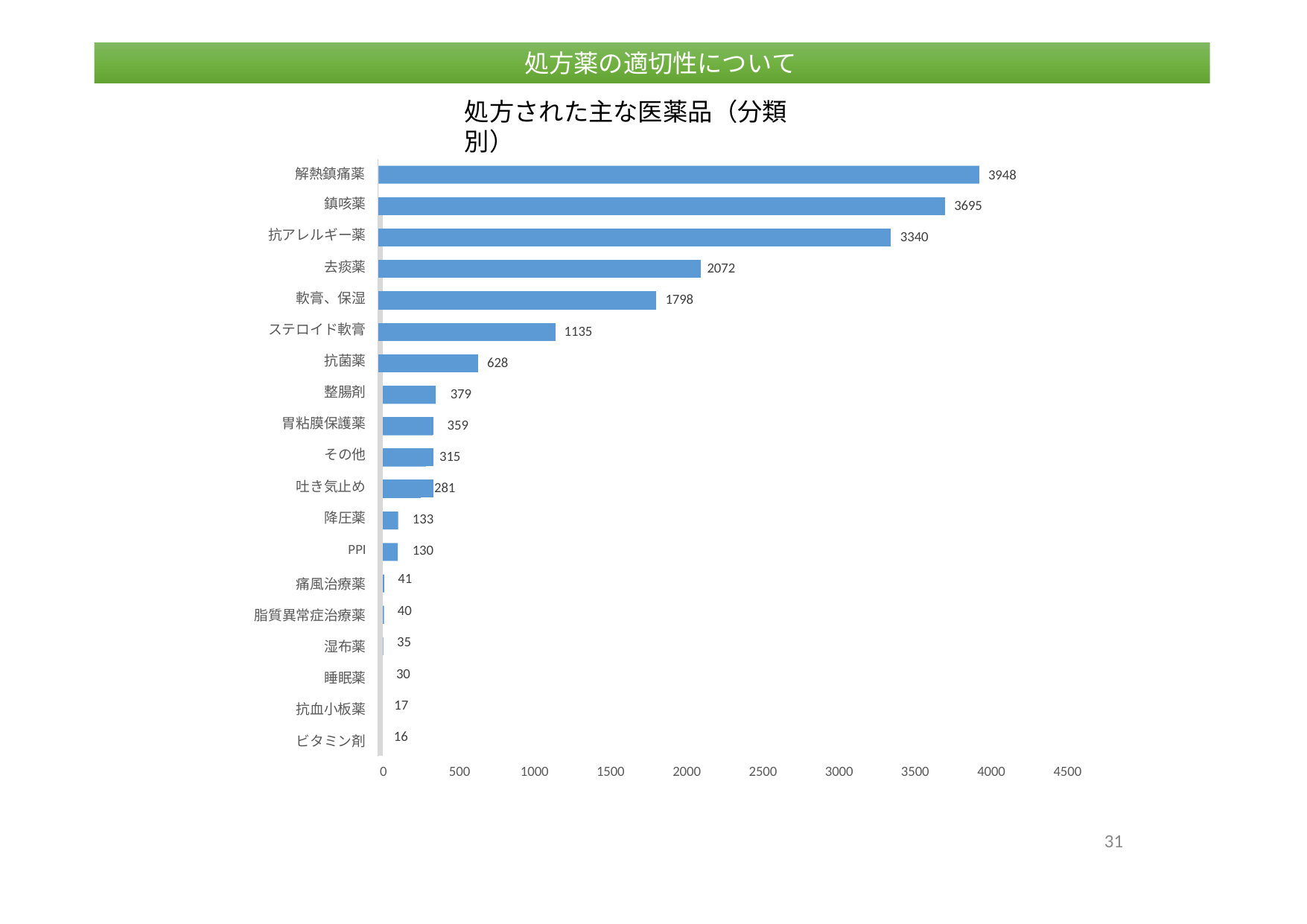

処方薬の適切性について
処方された主な医薬品（分類別）
処方薬の適切性について

解熱鎮痛薬
3948
| 鎮咳薬 |  |  |  |  |  |  |  |  |  |  |  |  | 3695 |  |
| --- | --- | --- | --- | --- | --- | --- | --- | --- | --- | --- | --- | --- | --- | --- |
|  |  |  |  |  |  |  |  |  |  |  |  |  |  |  |
| 抗アレルギー薬 |  |  |  |  |  |  |  |  |  |  |  | 3340 |  |  |
|  |  |  |  |  |  |  |  |  |  |  |  |  |  |  |
| 去痰薬 |  |  |  |  |  |  |  |  | 2072 |  |  |  |  |  |
|  |  |  |  |  |  |  |  |  |  |  |  |  |  |  |
| 軟膏、保湿 |  |  |  |  |  |  |  | 1798 |  |  |  |  |  |  |
|  |  |  |  |  |  |  |  |  |  |  |  |  |  |  |
| ステロイド軟膏 |  |  |  |  |  | 1135 |  |  |  |  |  |  |  |  |
|  |  |  |  |  |  |  |  |  |  |  |  |  |  |  |
| 抗菌薬 |  |  |  | 628 |  |  |  |  |  |  |  |  |  |  |
|  |  |  |  |  |  |  |  |  |  |  |  |  |  |  |
| 整腸剤 |  |  | 379 |  |  |  |  |  |  |  |  |  |  |  |
|  |  |  |  |  |  |  |  |  |  |  |  |  |  |  |
| 胃粘膜保護薬 |  |  | 359 |  |  |  |  |  |  |  |  |  |  |  |
|  |  |  |  |  |  |  |  |  |  |  |  |  |  |  |
| その他 |  |  | 315 |  |  |  |  |  |  |  |  |  |  |  |
|  |  |  |  |  |  |  |  |  |  |  |  |  |  |  |
| 吐き気止め |  |  | 281 |  |  |  |  |  |  |  |  |  |  |  |
|  |  |  |  |  |  |  |  |  |  |  |  |  |  |  |
| 降圧薬 |  | 133 |  |  |  |  |  |  |  |  |  |  |  |  |
|  |  |  |  |  |  |  |  |  |  |  |  |  |  |  |
| PPI |  | 130 |  |  |  |  |  |  |  |  |  |  |  |  |
| 痛風治療薬 |  | 41 |  |  |  |  |  |  |  |  |  |  |  |  |
| 脂質異常症治療薬 |  | 40 |  |  |  |  |  |  |  |  |  |  |  |  |
| 湿布薬 |  | 35 |  |  |  |  |  |  |  |  |  |  |  |  |
| 睡眠薬 |  | 30 |  |  |  |  |  |  |  |  |  |  |  |  |
| 抗血小板薬 |  | 17 |  |  |  |  |  |  |  |  |  |  |  |  |
| ビタミン剤 |  | 16 |  |  |  |  |  |  |  |  |  |  |  |  |
| 0 |  |  | 500 |  | 1000 |  | 1500 | 2000 |  | 2500 | 3000 | 3500 | 4000 | 4500 |
31